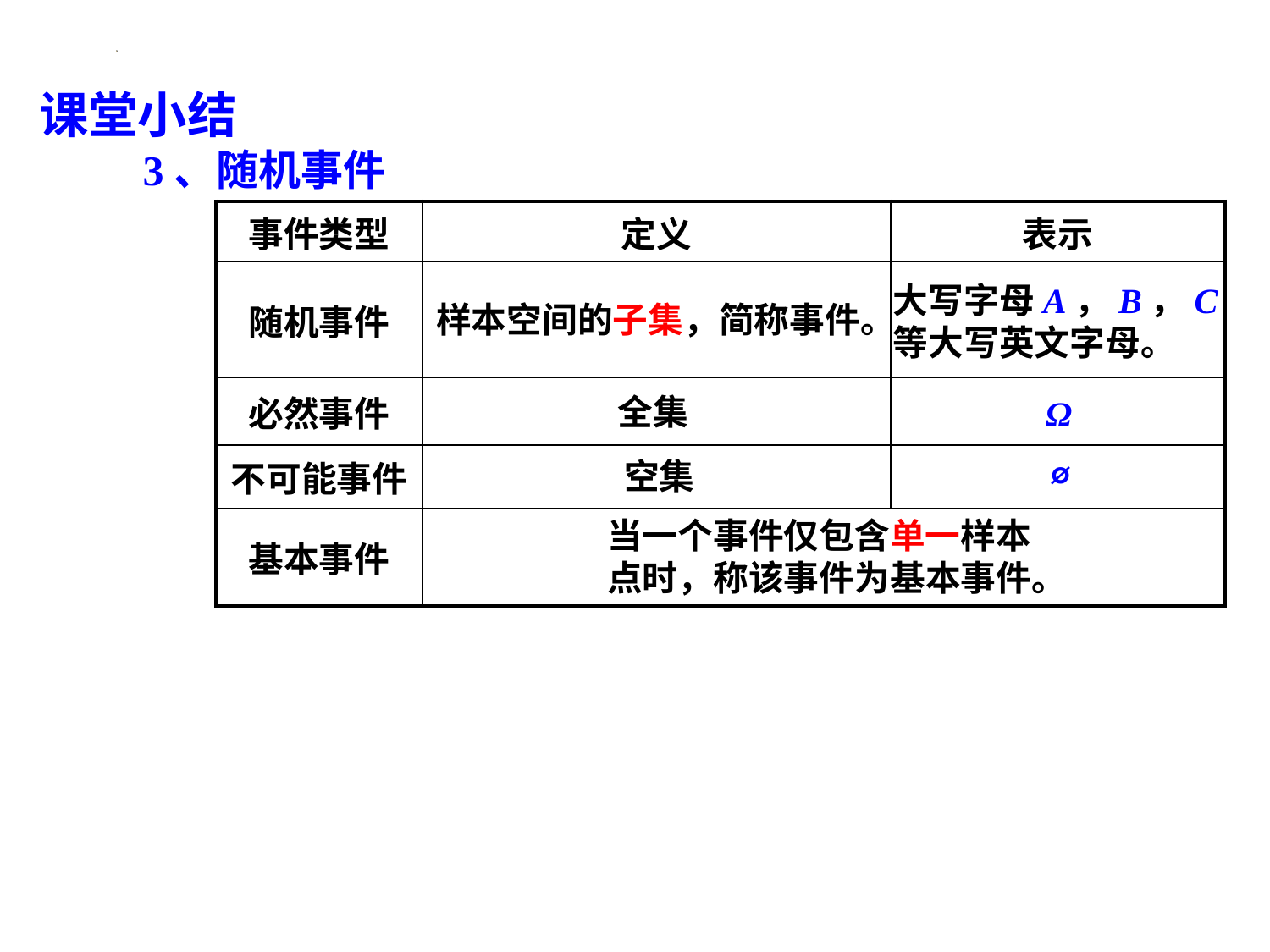

课堂小结
3、随机事件
| 事件类型 | 定义 | 表示 |
| --- | --- | --- |
| 随机事件 |  |  |
| 必然事件 |  |  |
| 不可能事件 |  |  |
| 基本事件 |  |  |
大写字母A，B，C
等大写英文字母。
样本空间的子集，简称事件。
全集
Ω
∅
空集
当一个事件仅包含单一样本
点时，称该事件为基本事件。